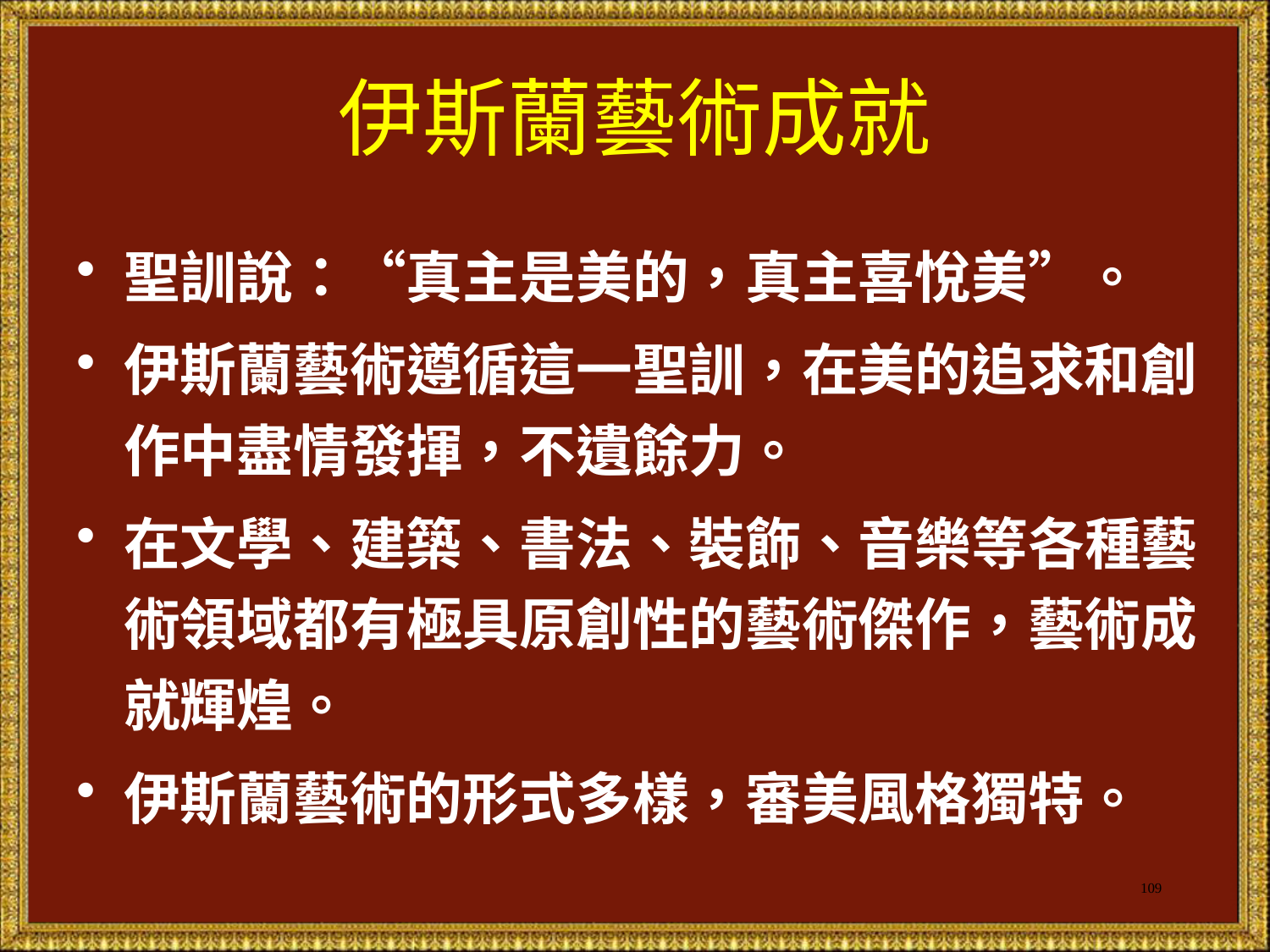

# 伊斯蘭藝術成就
聖訓說：“真主是美的，真主喜悅美”。
伊斯蘭藝術遵循這一聖訓，在美的追求和創作中盡情發揮，不遺餘力。
在文學、建築、書法、裝飾、音樂等各種藝術領域都有極具原創性的藝術傑作，藝術成就輝煌。
伊斯蘭藝術的形式多樣，審美風格獨特。
109